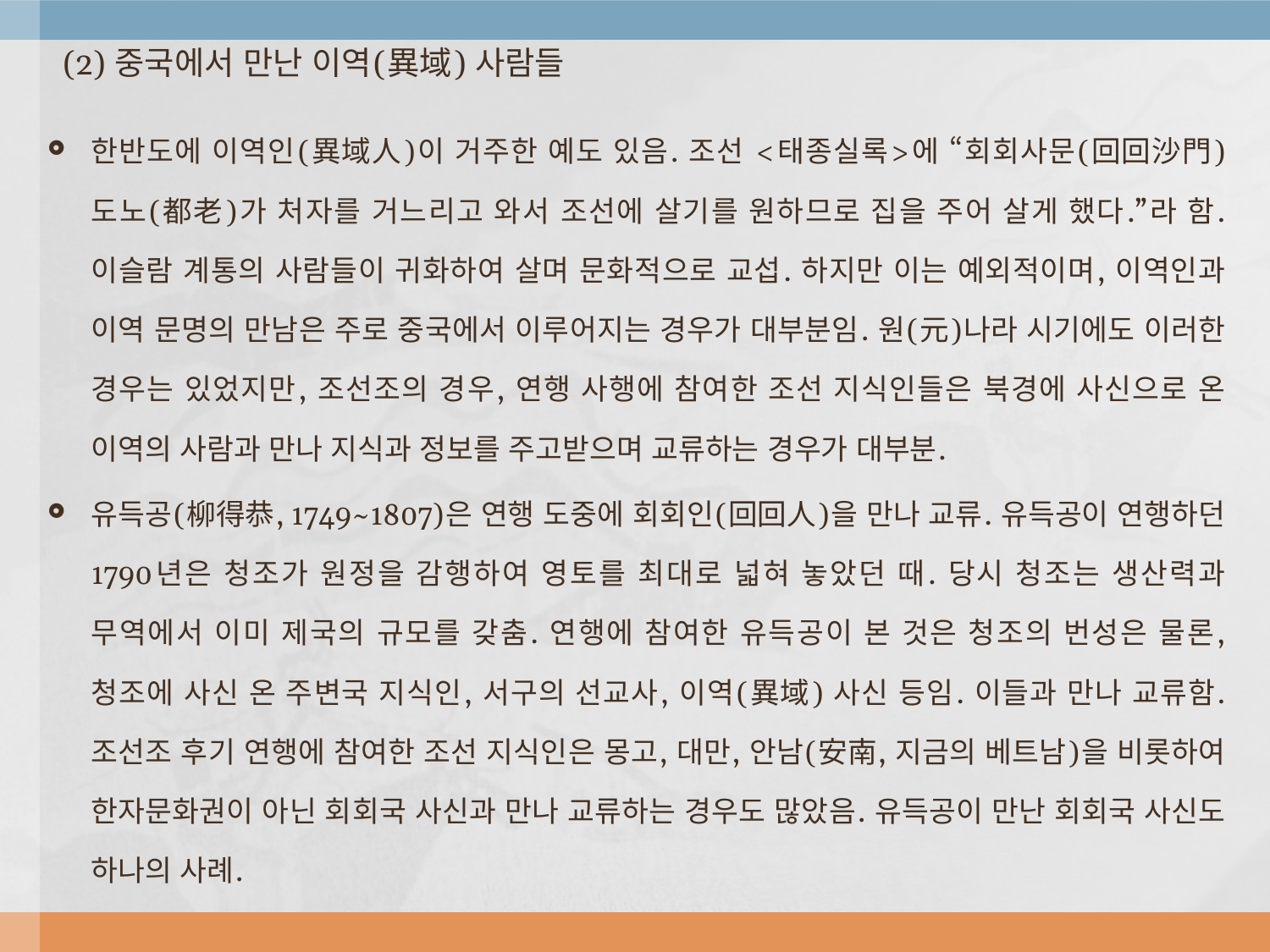

(2) 중국에서 만난 이역(異域) 사람들

한반도에 이역인(異域人)이 거주한 예도 있음. 조선 <태종실록>에 “회회사문(回回沙門) 도노(都老)가 처자를 거느리고 와서 조선에 살기를 원하므로 집을 주어 살게 했다.”라 함. 이슬람 계통의 사람들이 귀화하여 살며 문화적으로 교섭. 하지만 이는 예외적이며, 이역인과 이역 문명의 만남은 주로 중국에서 이루어지는 경우가 대부분임. 원(元)나라 시기에도 이러한 경우는 있었지만, 조선조의 경우, 연행 사행에 참여한 조선 지식인들은 북경에 사신으로 온 이역의 사람과 만나 지식과 정보를 주고받으며 교류하는 경우가 대부분.
유득공(柳得恭, 1749~1807)은 연행 도중에 회회인(回回人)을 만나 교류. 유득공이 연행하던 1790년은 청조가 원정을 감행하여 영토를 최대로 넓혀 놓았던 때. 당시 청조는 생산력과 무역에서 이미 제국의 규모를 갖춤. 연행에 참여한 유득공이 본 것은 청조의 번성은 물론, 청조에 사신 온 주변국 지식인, 서구의 선교사, 이역(異域) 사신 등임. 이들과 만나 교류함. 조선조 후기 연행에 참여한 조선 지식인은 몽고, 대만, 안남(安南, 지금의 베트남)을 비롯하여 한자문화권이 아닌 회회국 사신과 만나 교류하는 경우도 많았음. 유득공이 만난 회회국 사신도 하나의 사례.